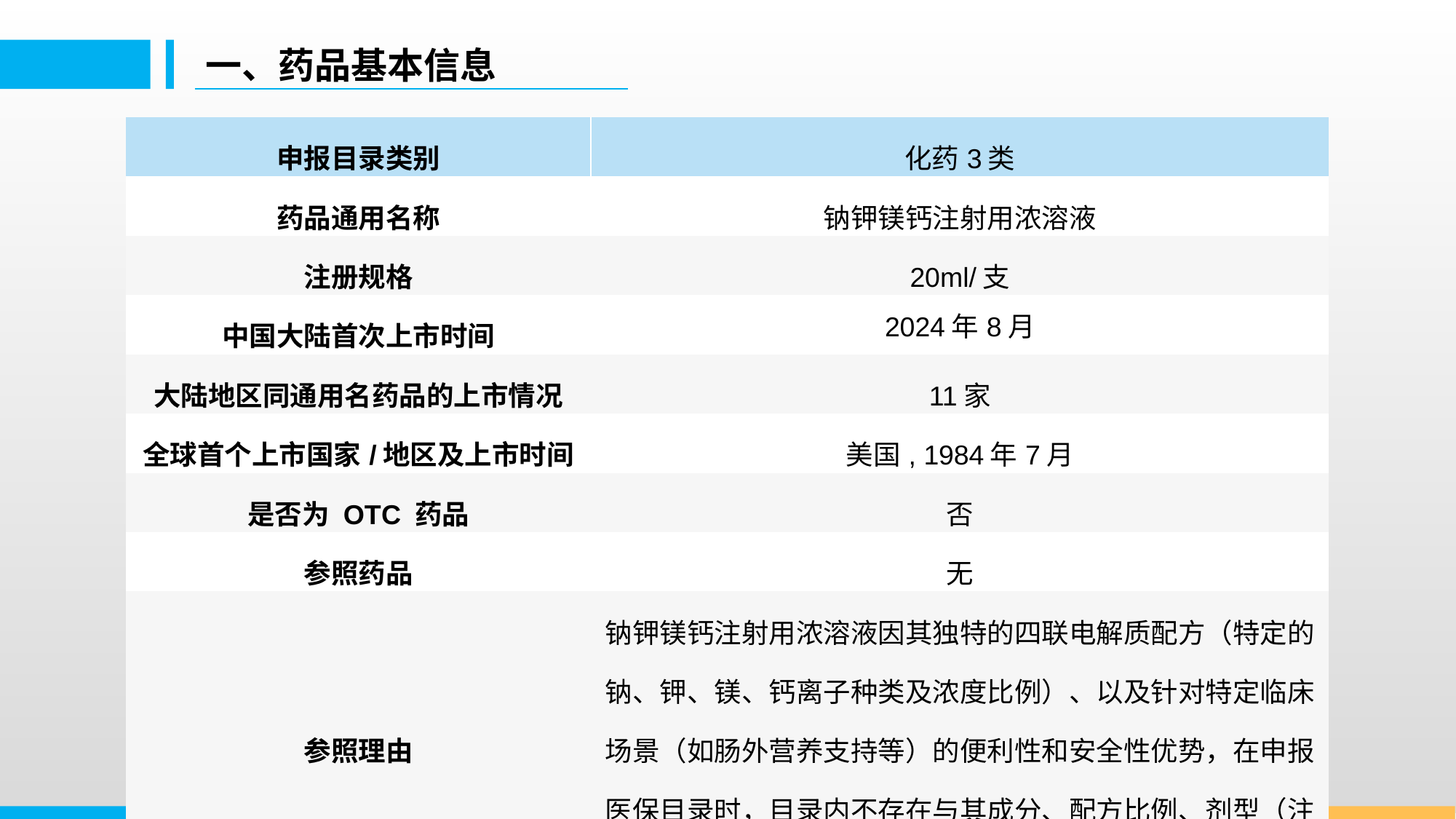

一、药品基本信息
| 申报目录类别 | 化药3类 |
| --- | --- |
| 药品通用名称 | 钠钾镁钙注射用浓溶液 |
| 注册规格 | 20ml/支 |
| 中国大陆首次上市时间 | 2024年8月 |
| 大陆地区同通用名药品的上市情况 | 11家 |
| 全球首个上市国家/地区及上市时间 | 美国, 1984年7月 |
| 是否为 OTC 药品 | 否 |
| 参照药品 | 无 |
| 参照理由 | 钠钾镁钙注射用浓溶液因其独特的四联电解质配方（特定的钠、钾、镁、钙离子种类及浓度比例）、以及针对特定临床场景（如肠外营养支持等）的便利性和安全性优势，在申报医保目录时，目录内不存在与其成分、配方比例、剂型（注射用浓溶液）和给药途径（静脉输注）相似的药品。 |